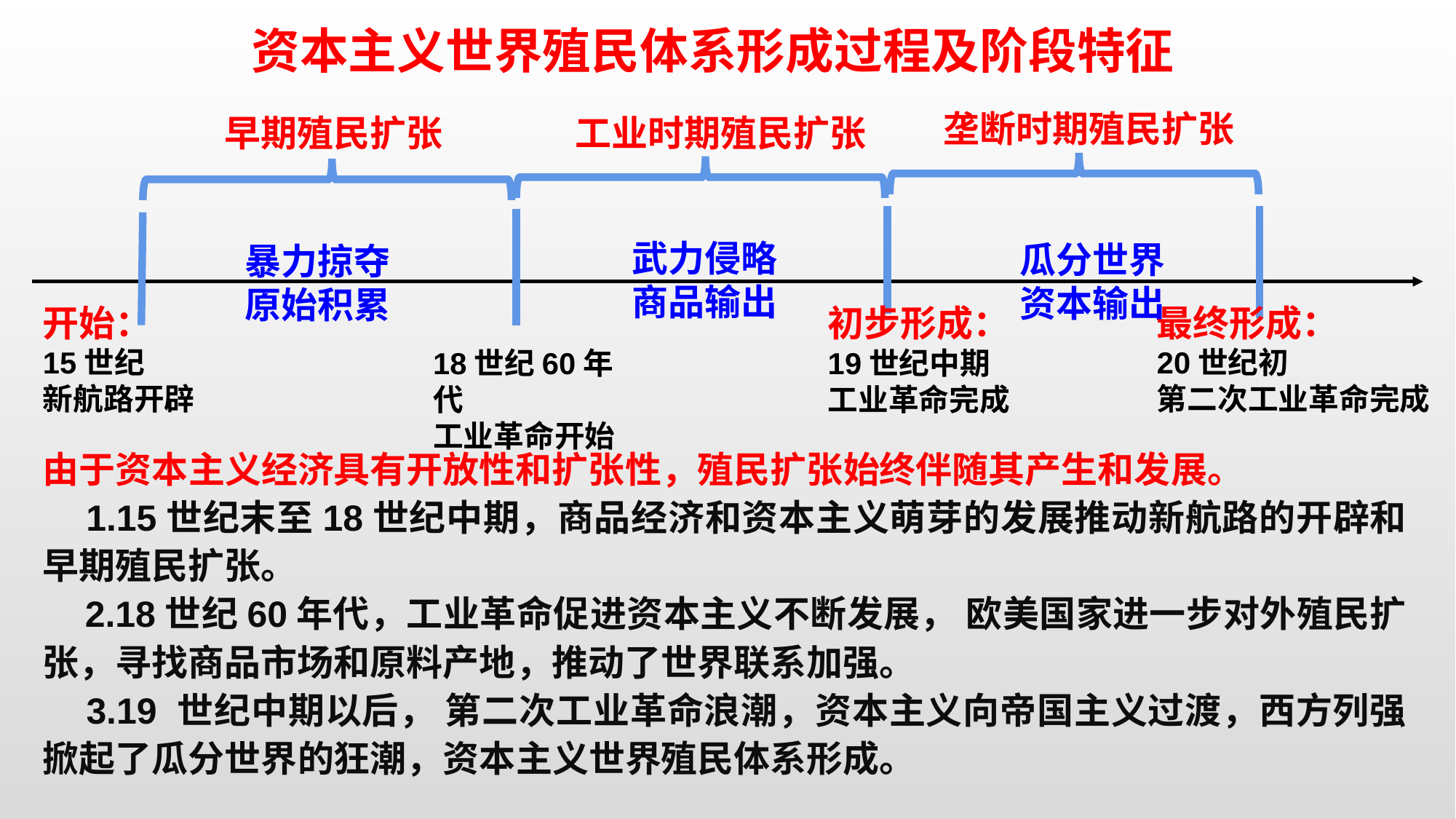

资本主义世界殖民体系形成过程及阶段特征
垄断时期殖民扩张
早期殖民扩张
工业时期殖民扩张
武力侵略
商品输出
瓜分世界资本输出
暴力掠夺
原始积累
开始：
15世纪
新航路开辟
最终形成：
20世纪初
第二次工业革命完成
初步形成：
19世纪中期
工业革命完成
18世纪60年代
工业革命开始
由于资本主义经济具有开放性和扩张性，殖民扩张始终伴随其产生和发展。
    1.15世纪末至18世纪中期，商品经济和资本主义萌芽的发展推动新航路的开辟和早期殖民扩张。
    2.18世纪60年代，工业革命促进资本主义不断发展， 欧美国家进一步对外殖民扩张，寻找商品市场和原料产地，推动了世界联系加强。
    3.19 世纪中期以后， 第二次工业革命浪潮，资本主义向帝国主义过渡，西方列强掀起了瓜分世界的狂潮，资本主义世界殖民体系形成。